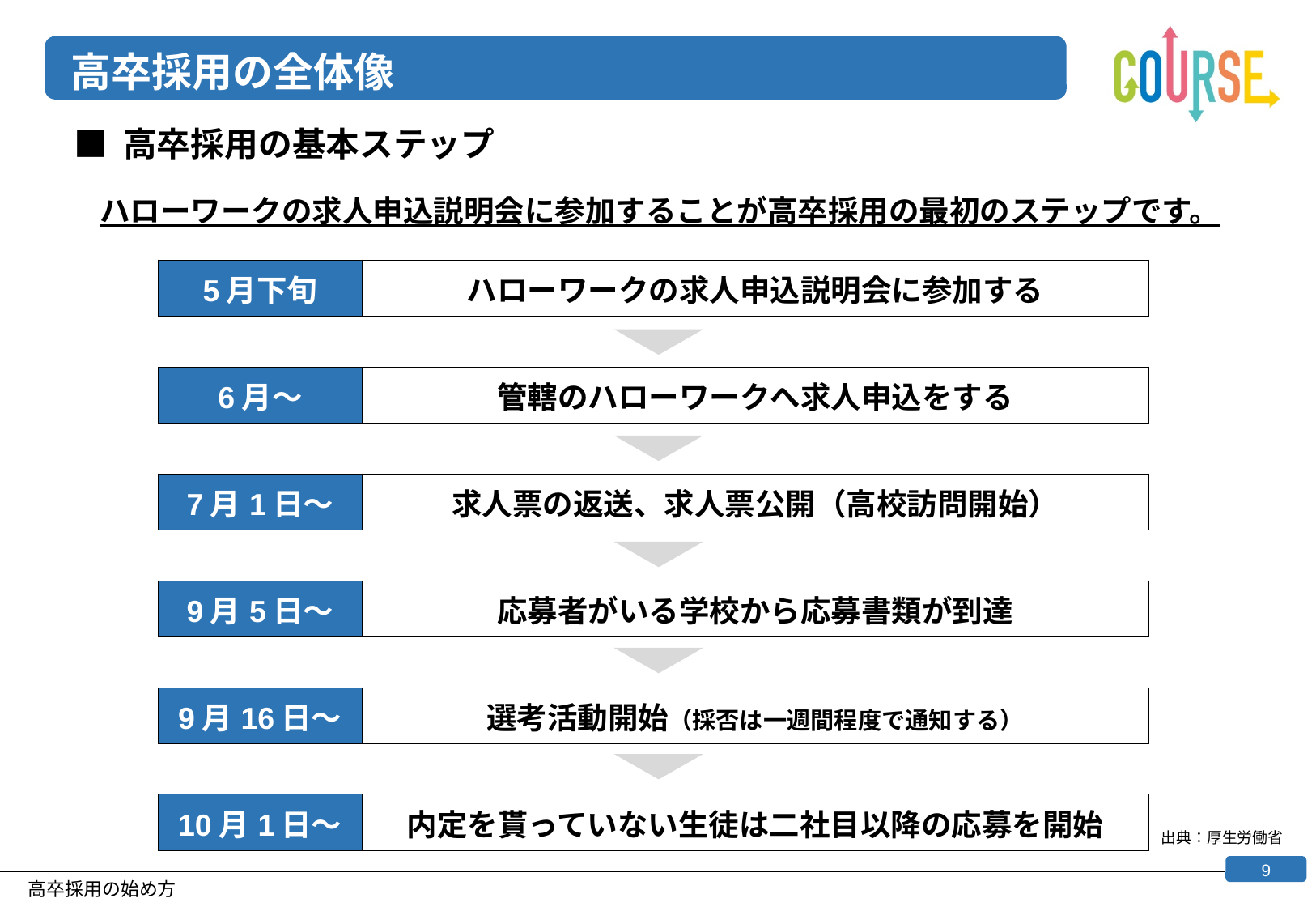

# 高卒採用の全体像
■ 高卒採用の基本ステップ
ハローワークの求人申込説明会に参加することが高卒採用の最初のステップです。
| 5月下旬 | ハローワークの求人申込説明会に参加する |
| --- | --- |

| 6月～ | 管轄のハローワークへ求人申込をする |
| --- | --- |

| 7月1日～ | 求人票の返送、求人票公開（高校訪問開始） |
| --- | --- |

| 9月5日～ | 応募者がいる学校から応募書類が到達 |
| --- | --- |

| 9月16日～ | 選考活動開始（採否は一週間程度で通知する） |
| --- | --- |

| 10月1日～ | 内定を貰っていない生徒は二社目以降の応募を開始 |
| --- | --- |
出典：厚生労働省
9
高卒採用の始め方